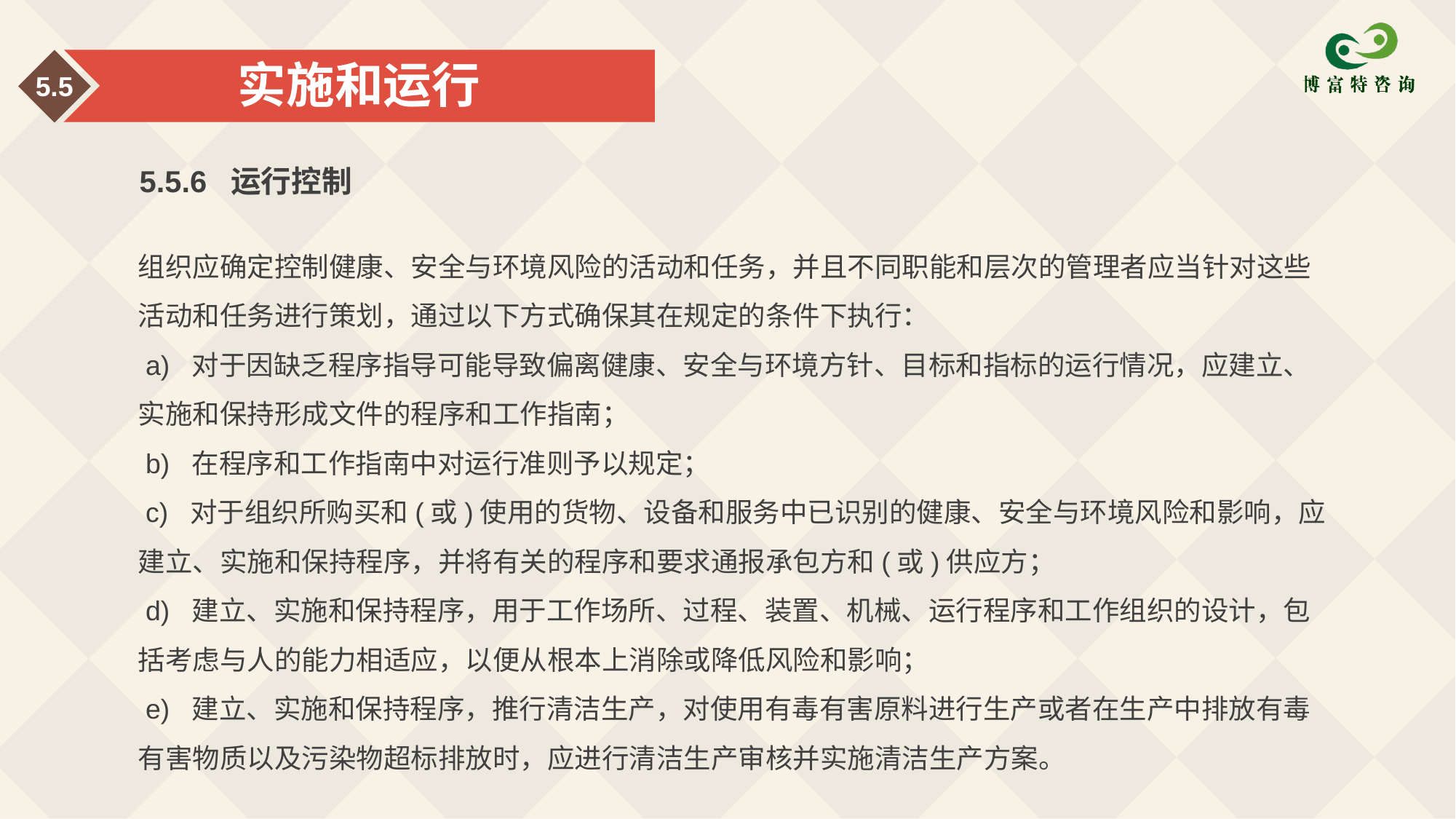

实施和运行

5.5
5.5.6  运行控制
组织应确定控制健康、安全与环境风险的活动和任务，并且不同职能和层次的管理者应当针对这些活动和任务进行策划，通过以下方式确保其在规定的条件下执行：
 a)  对于因缺乏程序指导可能导致偏离健康、安全与环境方针、目标和指标的运行情况，应建立、实施和保持形成文件的程序和工作指南；
 b)  在程序和工作指南中对运行准则予以规定；
 c)  对于组织所购买和(或)使用的货物、设备和服务中已识别的健康、安全与环境风险和影响，应建立、实施和保持程序，并将有关的程序和要求通报承包方和(或)供应方；
 d)  建立、实施和保持程序，用于工作场所、过程、装置、机械、运行程序和工作组织的设计，包括考虑与人的能力相适应，以便从根本上消除或降低风险和影响；
 e)  建立、实施和保持程序，推行清洁生产，对使用有毒有害原料进行生产或者在生产中排放有毒有害物质以及污染物超标排放时，应进行清洁生产审核并实施清洁生产方案。